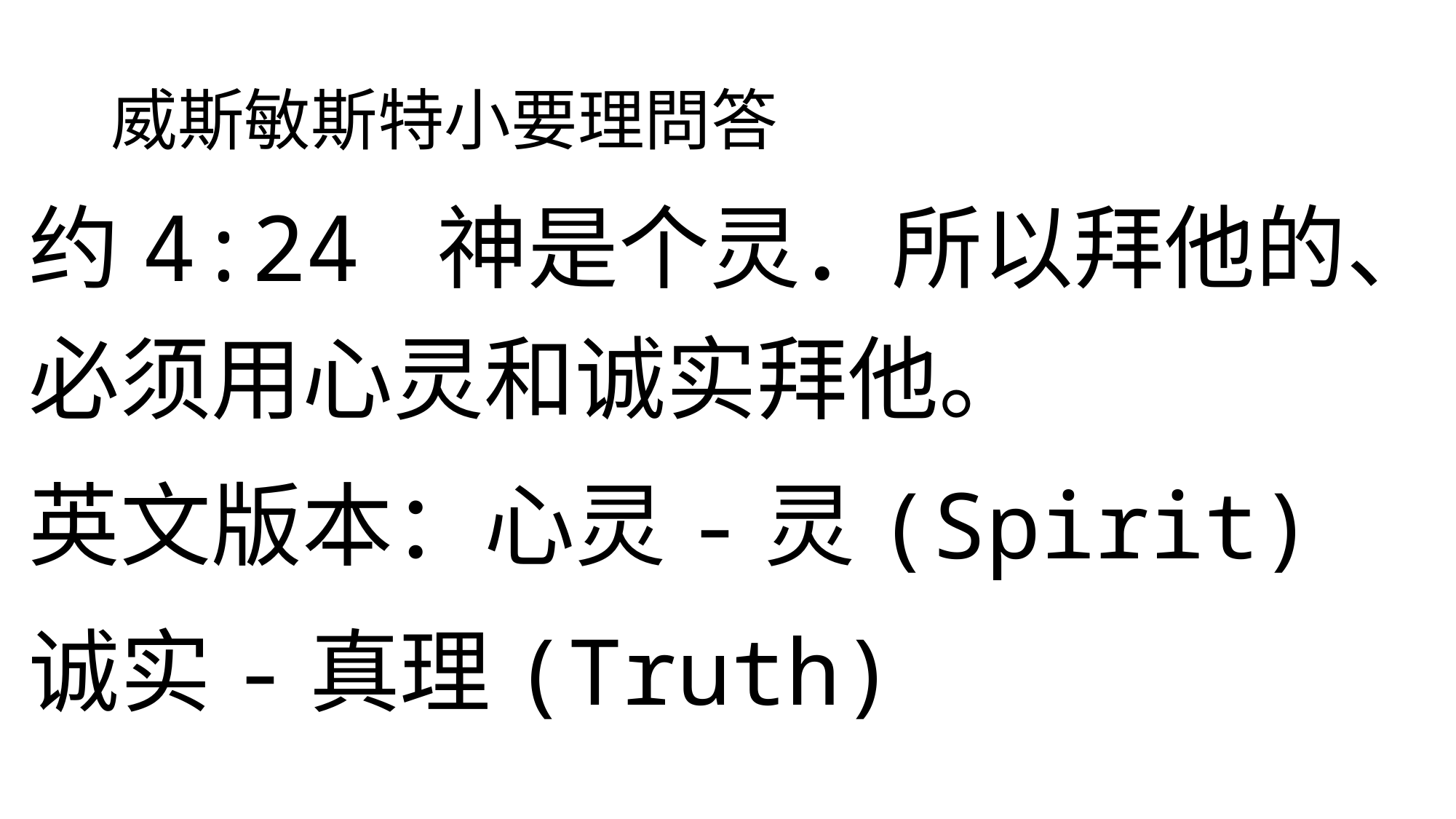

# 威斯敏斯特小要理問答
约4:24 神是个灵．所以拜他的、必须用心灵和诚实拜他。
英文版本：心灵-灵(Spirit)
诚实-真理(Truth)